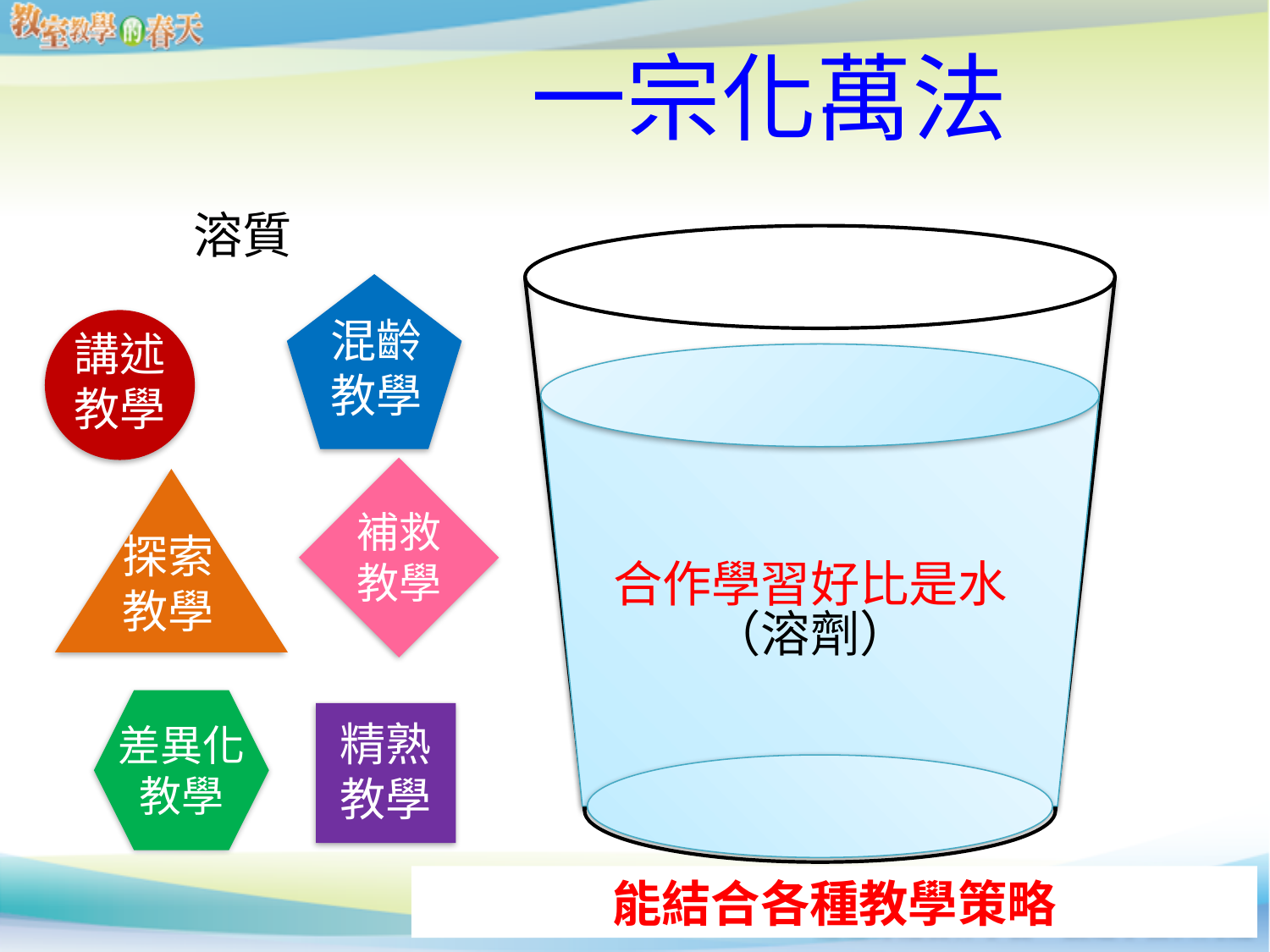

# 一宗化萬法
溶質

混齡教學

講述教學

補救教學

探索
教學
合作學習好比是水
（溶劑）

差異化
教學

精熟教學
能結合各種教學策略
5